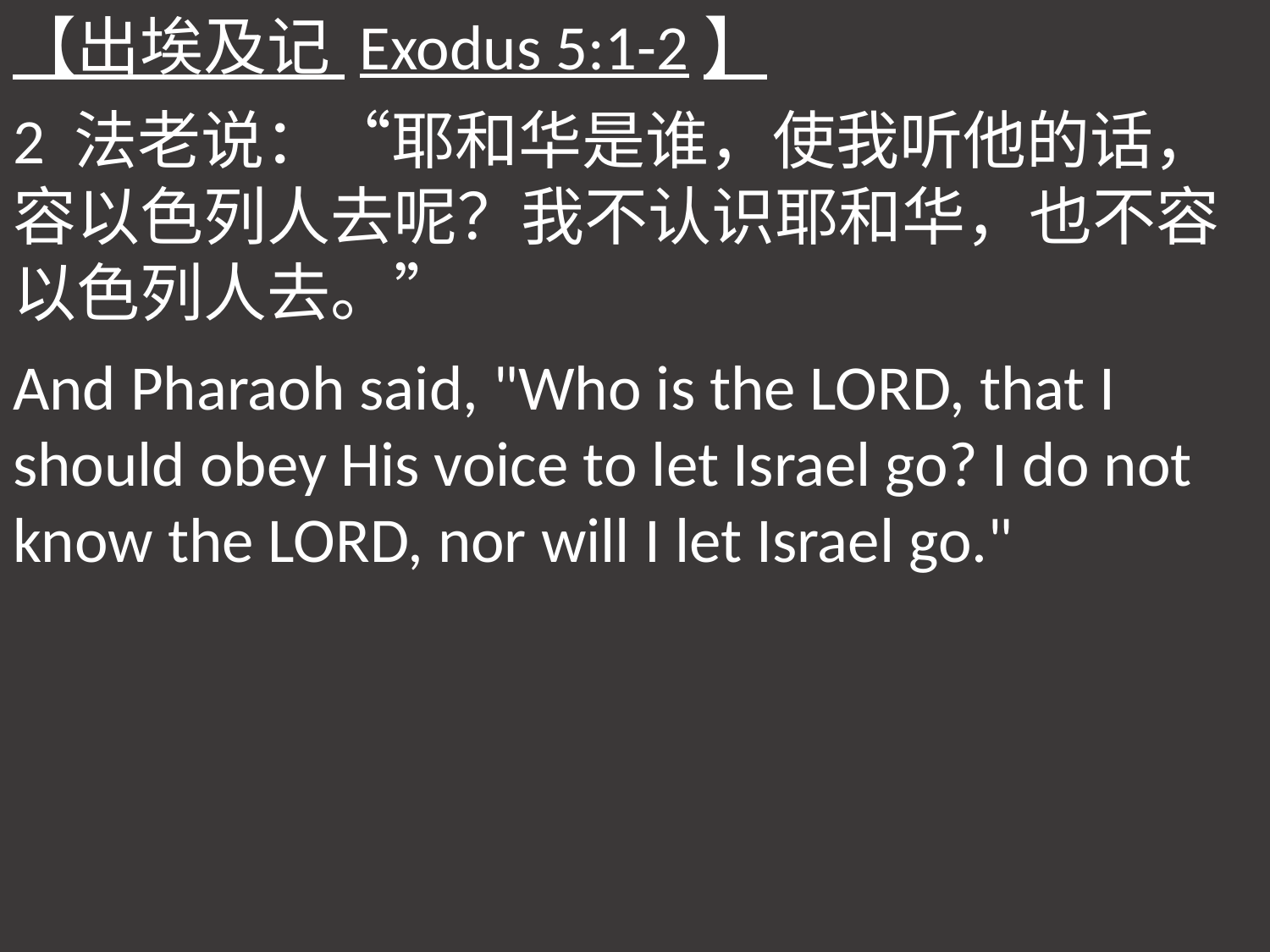

【出埃及记 Exodus 5:1-2】
2 法老说：“耶和华是谁，使我听他的话，容以色列人去呢？我不认识耶和华，也不容以色列人去。”
And Pharaoh said, "Who is the LORD, that I should obey His voice to let Israel go? I do not know the LORD, nor will I let Israel go."